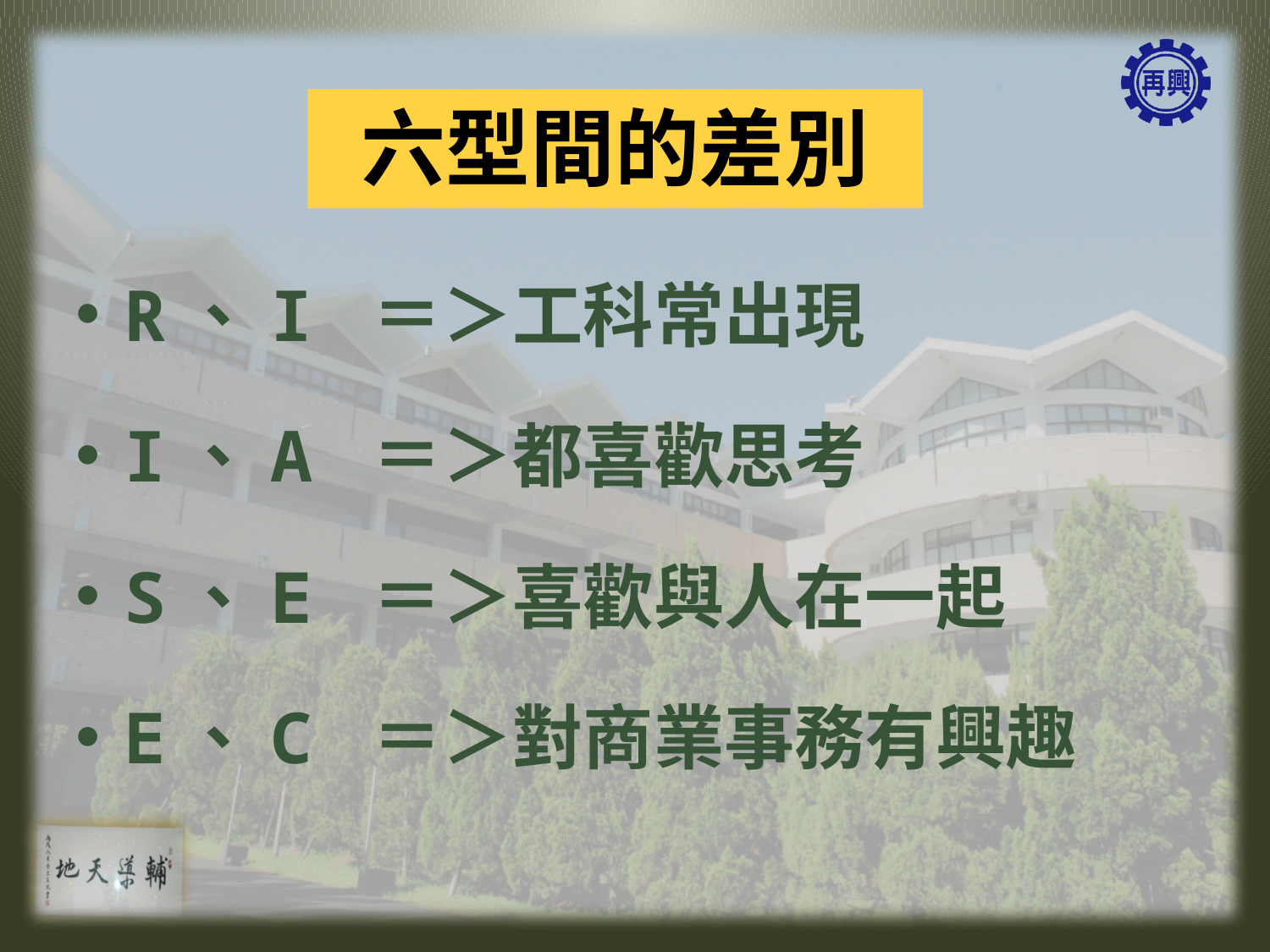

# 六型間的差別
R、I ＝＞工科常出現
I、A ＝＞都喜歡思考
S、E ＝＞喜歡與人在一起
E、C ＝＞對商業事務有興趣